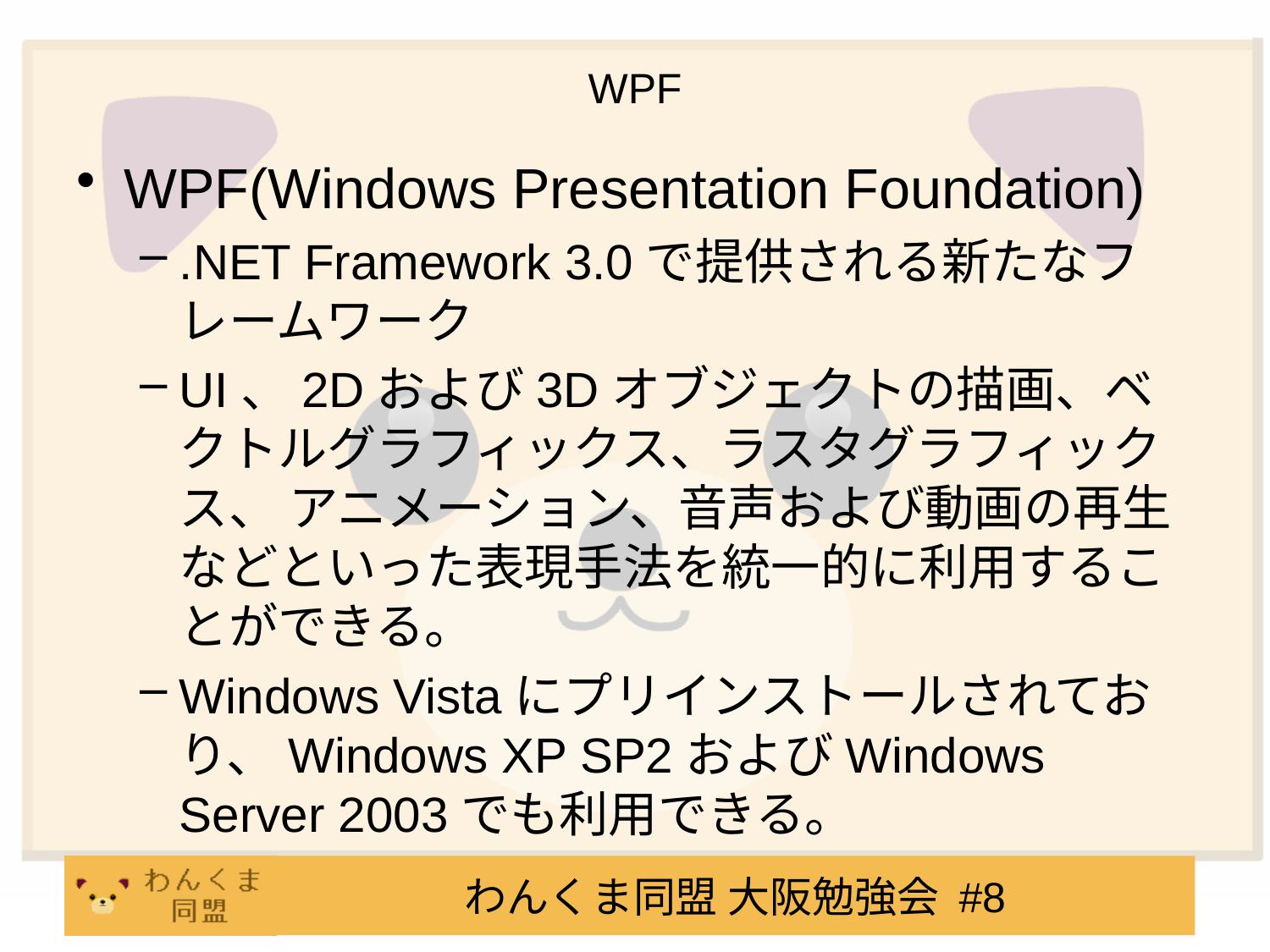

# WPF
WPF(Windows Presentation Foundation)
.NET Framework 3.0で提供される新たなフレームワーク
UI、2Dおよび3Dオブジェクトの描画、ベクトルグラフィックス、ラスタグラフィックス、 アニメーション、音声および動画の再生などといった表現手法を統一的に利用することができる。
Windows Vistaにプリインストールされており、Windows XP SP2およびWindows Server 2003でも利用できる。